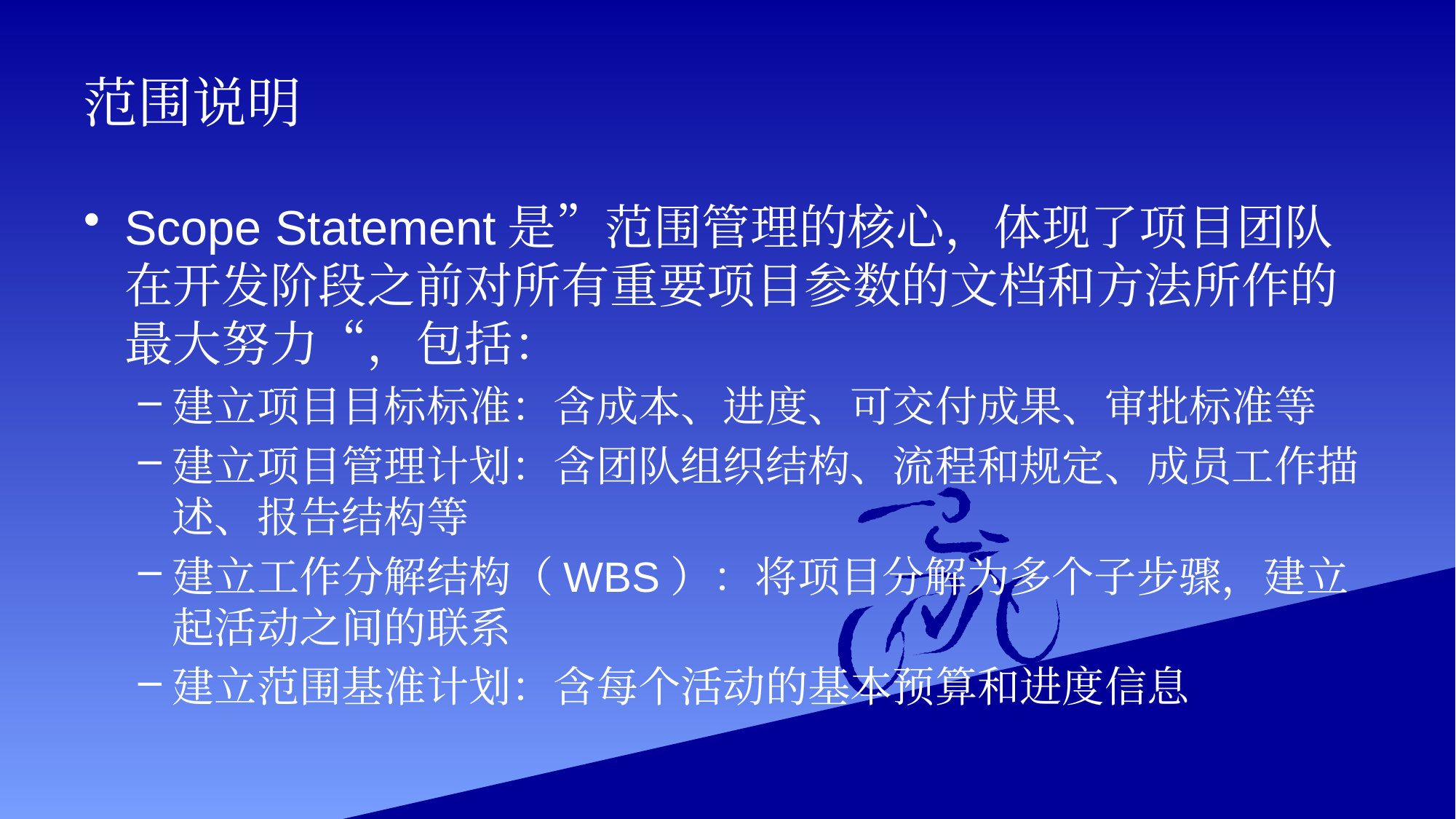

# 范围说明
Scope Statement是”范围管理的核心，体现了项目团队在开发阶段之前对所有重要项目参数的文档和方法所作的最大努力“，包括：
建立项目目标标准：含成本、进度、可交付成果、审批标准等
建立项目管理计划：含团队组织结构、流程和规定、成员工作描述、报告结构等
建立工作分解结构（WBS）：将项目分解为多个子步骤，建立起活动之间的联系
建立范围基准计划：含每个活动的基本预算和进度信息